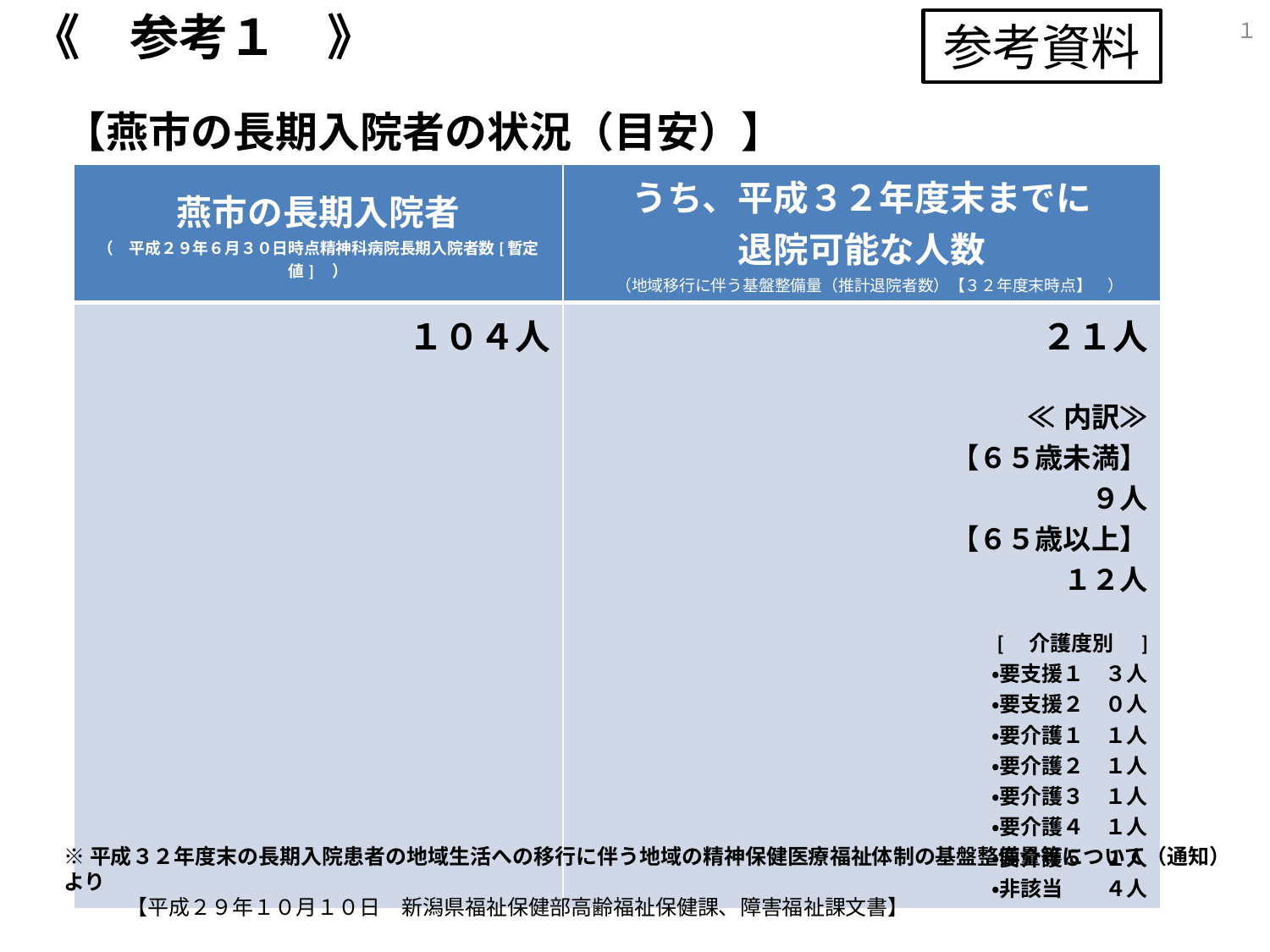

《　参考１　》
１
参考資料
【燕市の長期入院者の状況（目安）】
| 燕市の長期入院者 （　平成２９年６月３０日時点精神科病院長期入院者数[暫定値]　） | うち、平成３２年度末までに 退院可能な人数 　（地域移行に伴う基盤整備量（推計退院者数）【３２年度末時点】　） |
| --- | --- |
| １０４人 | ２１人 ≪内訳≫ 【６５歳未満】 ９人 【６５歳以上】 １２人 [　介護度別　] ・要支援１　３人 ・要支援２　０人 ・要介護１　１人 ・要介護２　１人 ・要介護３　１人 ・要介護４　１人 ・要介護５　１人 ・非該当　　４人 |
※平成３２年度末の長期入院患者の地域生活への移行に伴う地域の精神保健医療福祉体制の基盤整備量等について（通知）より
　　　【平成２９年１０月１０日　新潟県福祉保健部高齢福祉保健課、障害福祉課文書】